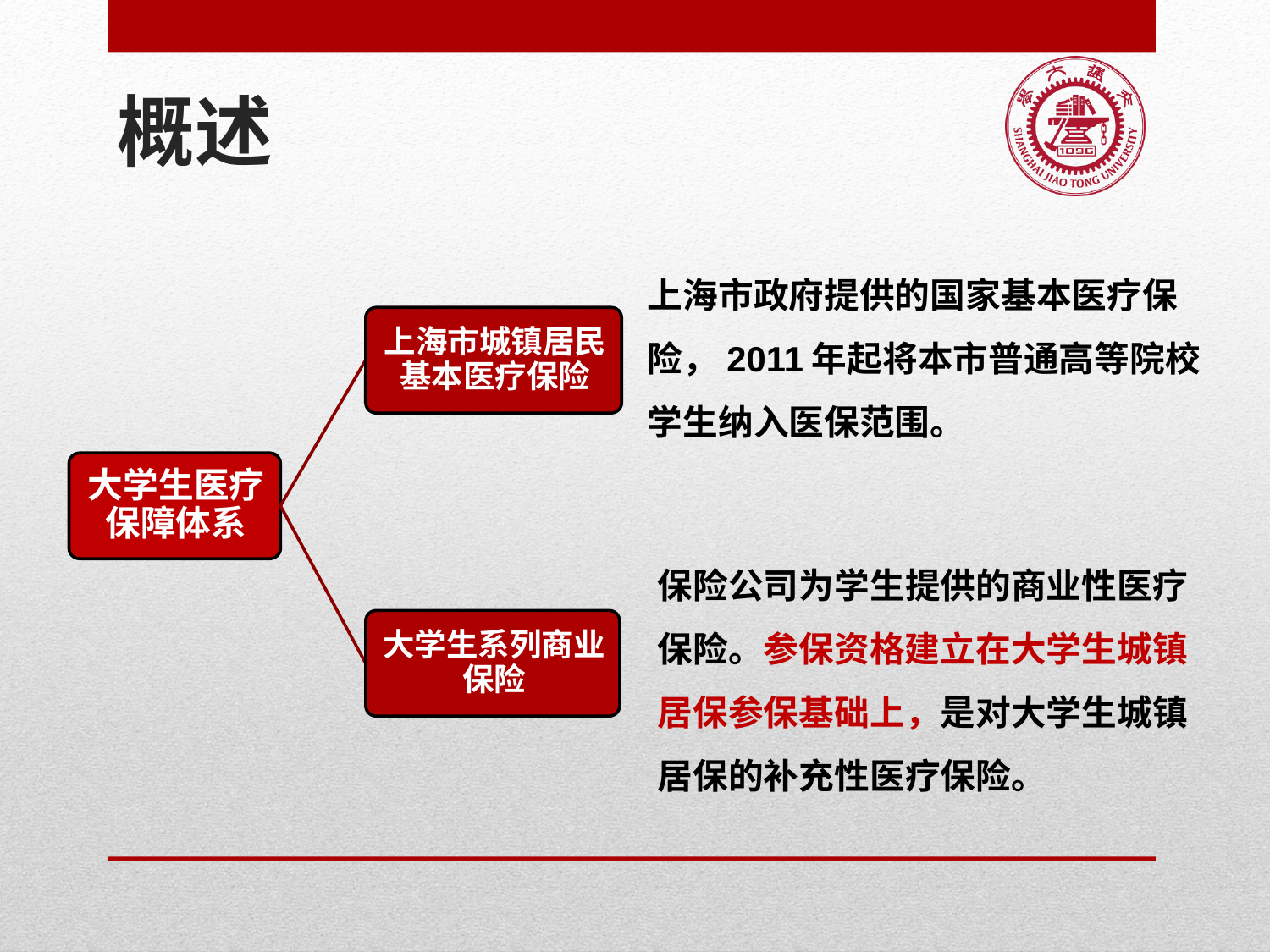

# 概述
上海市政府提供的国家基本医疗保险，2011年起将本市普通高等院校学生纳入医保范围。
大学生医疗保障体系

上海市城镇居民基本医疗保险

大学生系列商业保险
保险公司为学生提供的商业性医疗保险。参保资格建立在大学生城镇居保参保基础上，是对大学生城镇居保的补充性医疗保险。